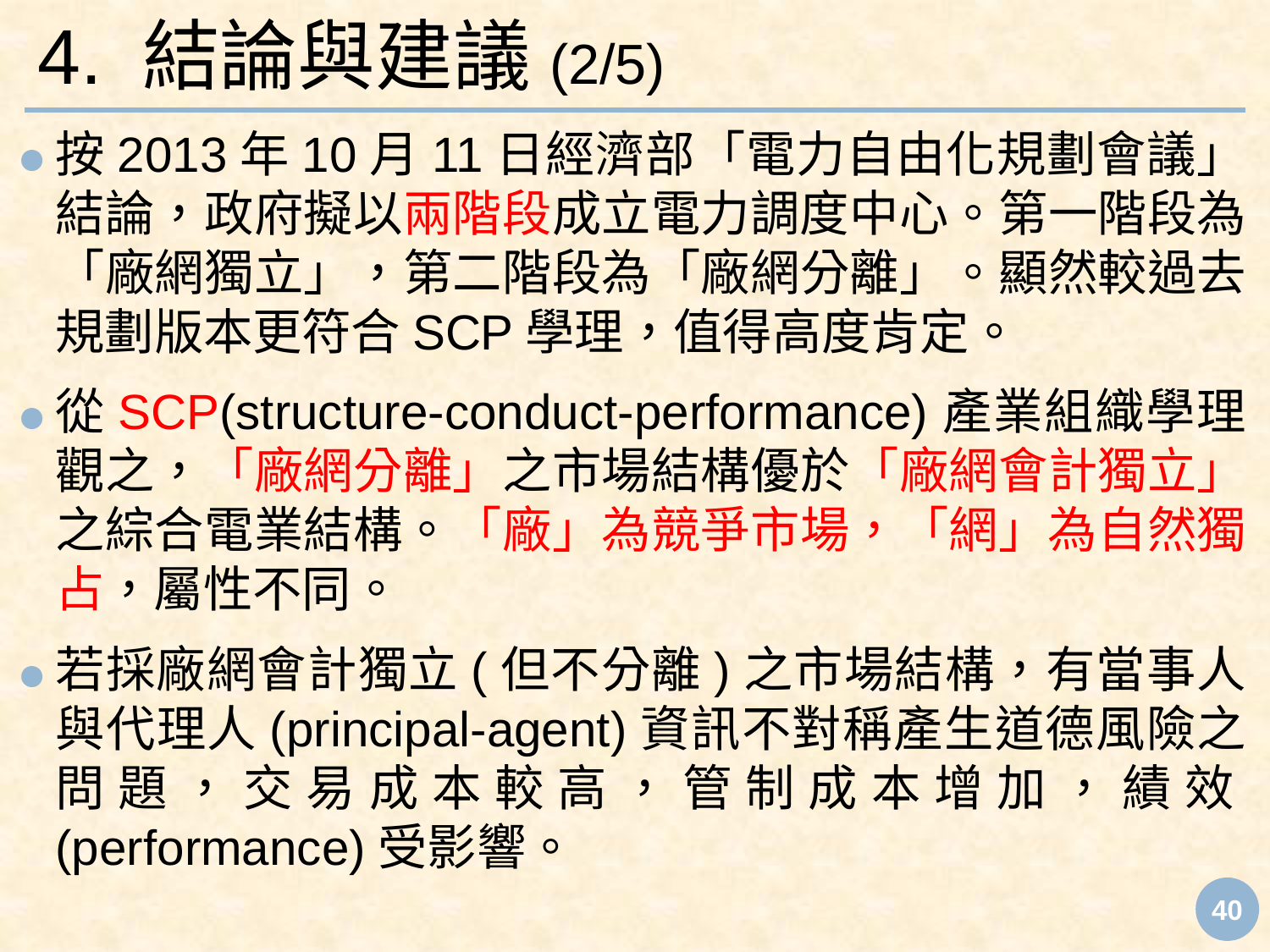

# 4. 結論與建議(2/5)
按2013年10月11日經濟部「電力自由化規劃會議」結論，政府擬以兩階段成立電力調度中心。第一階段為「廠網獨立」，第二階段為「廠網分離」。顯然較過去規劃版本更符合SCP學理，值得高度肯定。
從SCP(structure-conduct-performance)產業組織學理觀之，「廠網分離」之市場結構優於「廠網會計獨立」之綜合電業結構。「廠」為競爭市場，「網」為自然獨占，屬性不同。
若採廠網會計獨立(但不分離)之市場結構，有當事人與代理人(principal-agent)資訊不對稱產生道德風險之問題，交易成本較高，管制成本增加，績效(performance)受影響。

40